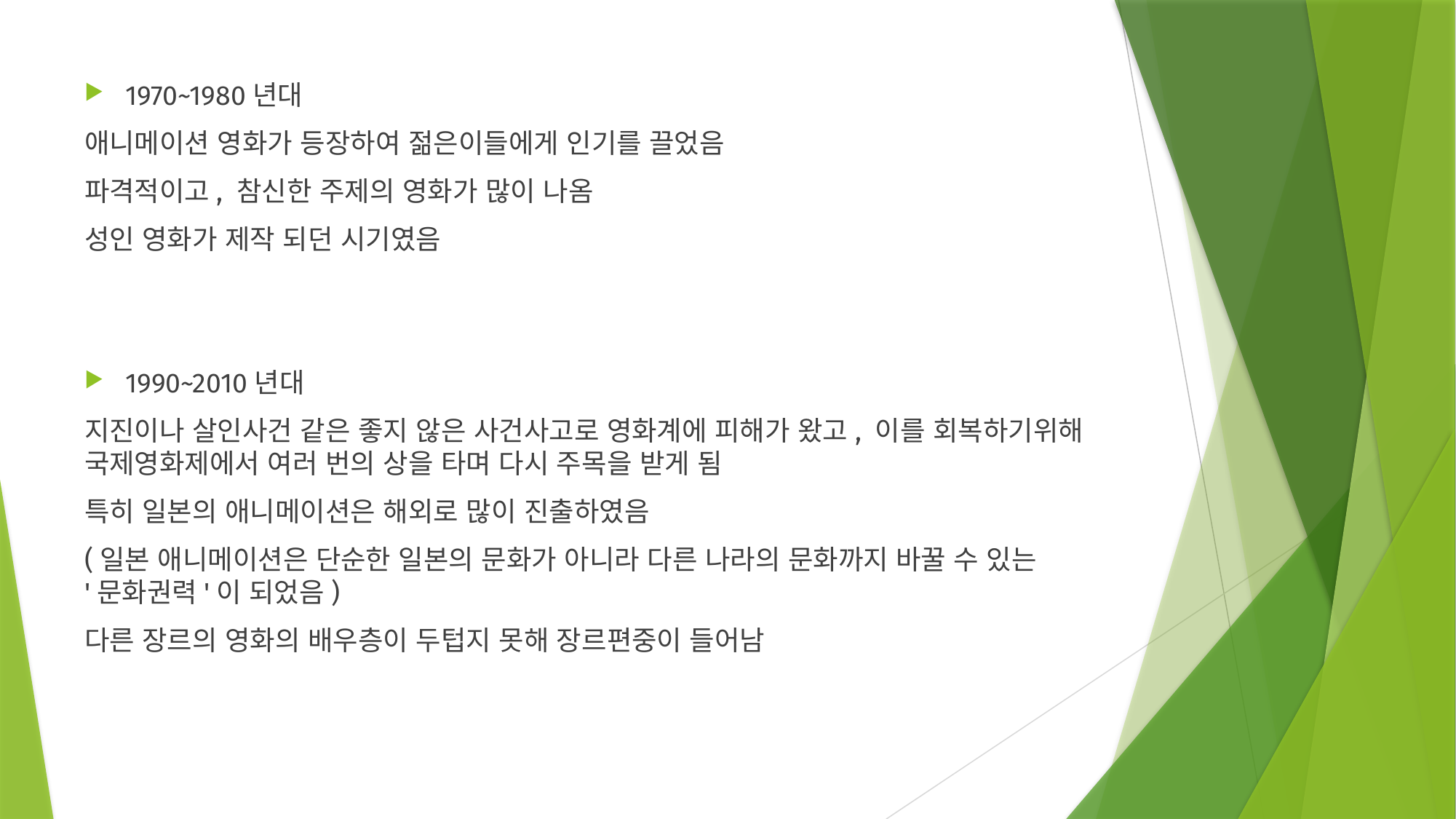

1970~1980년대
애니메이션 영화가 등장하여 젊은이들에게 인기를 끌었음
파격적이고, 참신한 주제의 영화가 많이 나옴
성인 영화가 제작 되던 시기였음

1990~2010년대
지진이나 살인사건 같은 좋지 않은 사건사고로 영화계에 피해가 왔고, 이를 회복하기위해 국제영화제에서 여러 번의 상을 타며 다시 주목을 받게 됨
특히 일본의 애니메이션은 해외로 많이 진출하였음
(일본 애니메이션은 단순한 일본의 문화가 아니라 다른 나라의 문화까지 바꿀 수 있는 '문화권력'이 되었음)
다른 장르의 영화의 배우층이 두텁지 못해 장르편중이 들어남
#